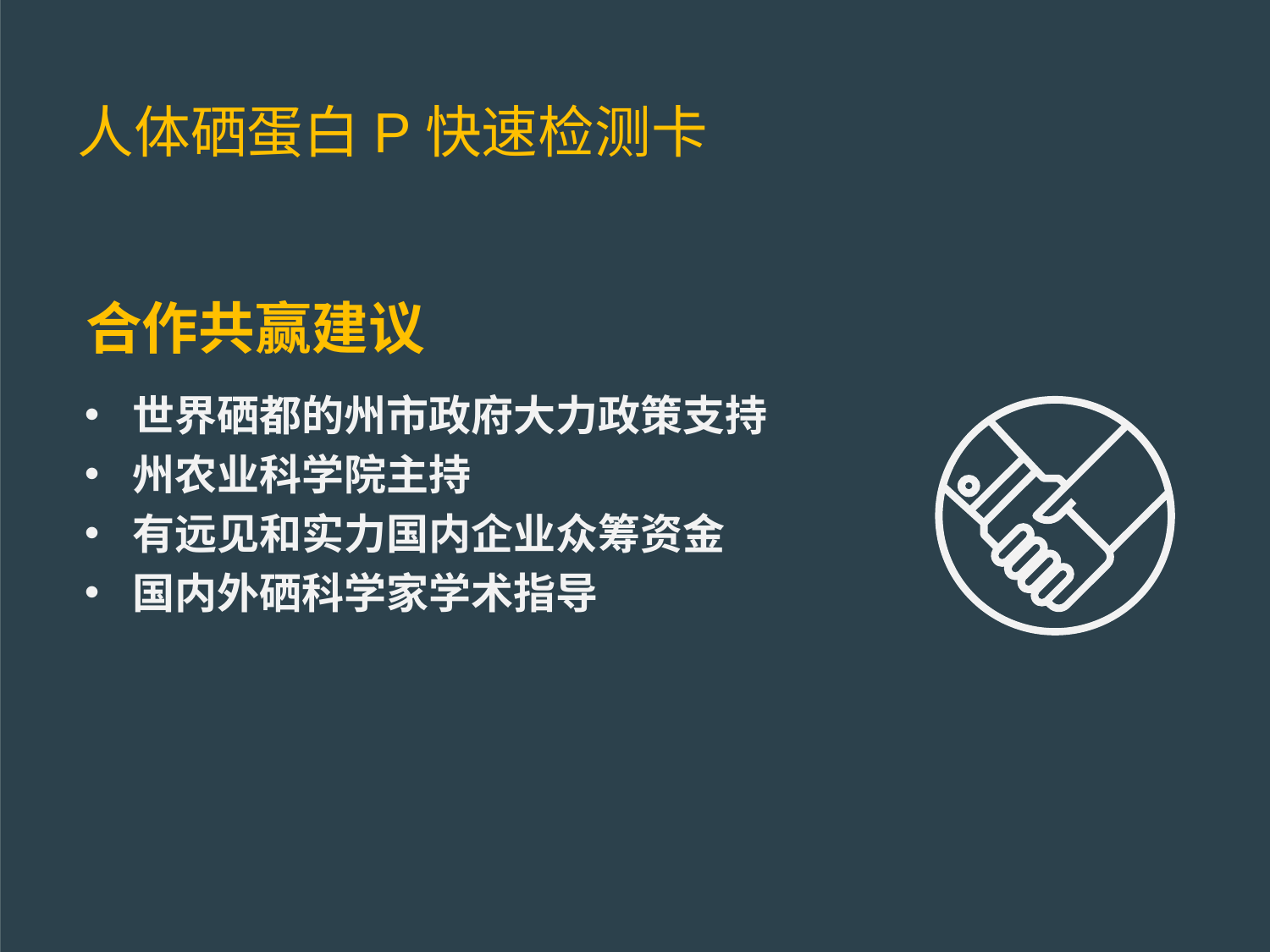

# 人体硒蛋白P快速检测卡
合作共赢建议
世界硒都的州市政府大力政策支持
州农业科学院主持
有远见和实力国内企业众筹资金
国内外硒科学家学术指导